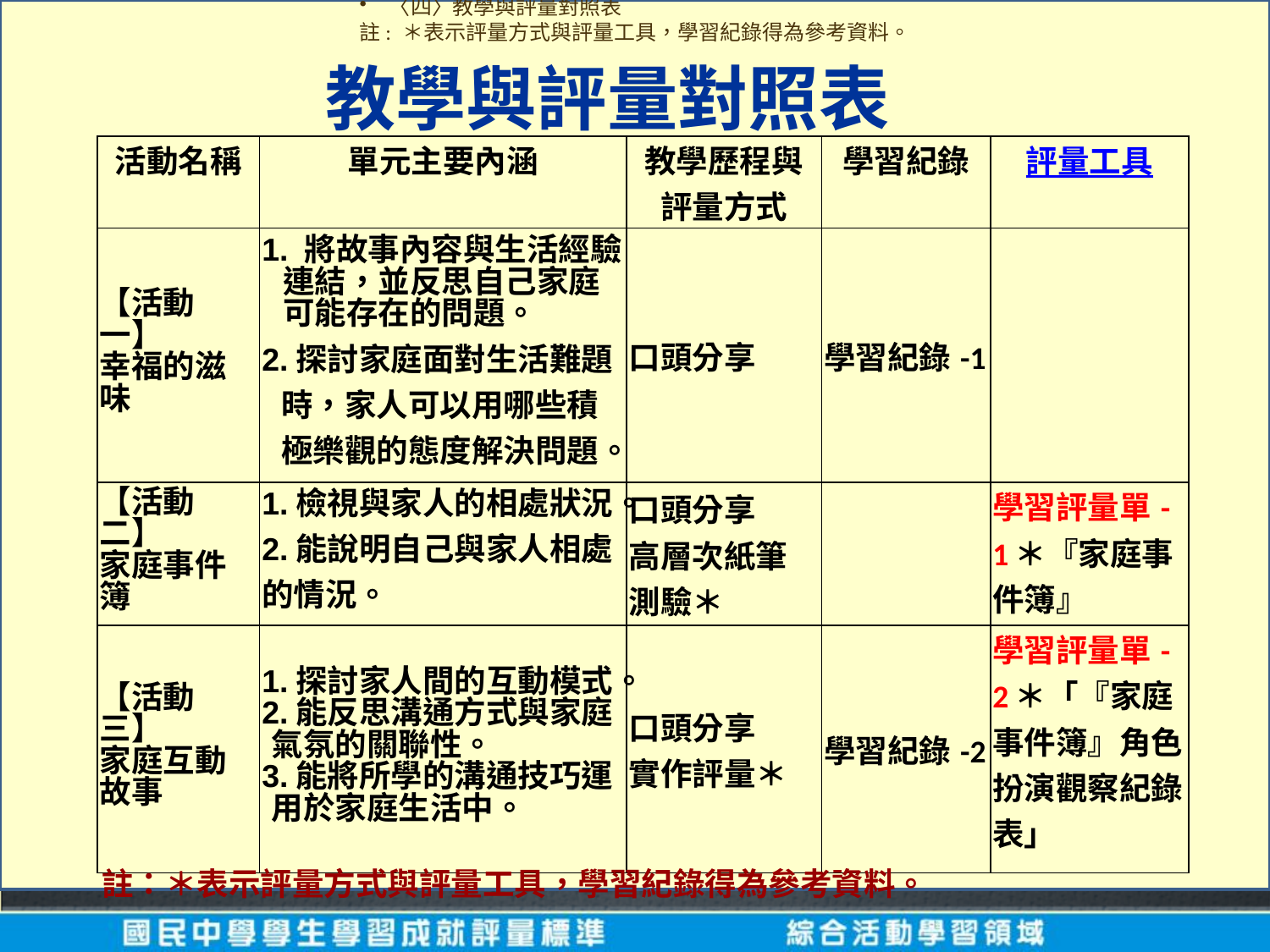

〈四〉教學與評量對照表
註: ＊表示評量方式與評量工具，學習紀錄得為參考資料。

教學與評量對照表
| 活動名稱 | 單元主要內涵 | 教學歷程與評量方式 | 學習紀錄 | 評量工具 |
| --- | --- | --- | --- | --- |
| 【活動一】 幸福的滋味 | 1. 將故事內容與生活經驗連結，並反思自己家庭可能存在的問題。 2.探討家庭面對生活難題時，家人可以用哪些積極樂觀的態度解決問題。 | 口頭分享 | 學習紀錄-1 |  |
| 【活動二】 家庭事件簿 | 1.檢視與家人的相處狀況。 2.能說明自己與家人相處的情況。 | 口頭分享 高層次紙筆測驗＊ |  | 學習評量單-1＊『家庭事件簿』 |
| 【活動三】 家庭互動故事 | 1.探討家人間的互動模式。 2.能反思溝通方式與家庭氣氛的關聯性。 3.能將所學的溝通技巧運用於家庭生活中。 | 口頭分享 實作評量＊ | 學習紀錄-2 | 學習評量單-2＊「『家庭事件簿』角色扮演觀察紀錄表」 |
註：＊表示評量方式與評量工具，學習紀錄得為參考資料。